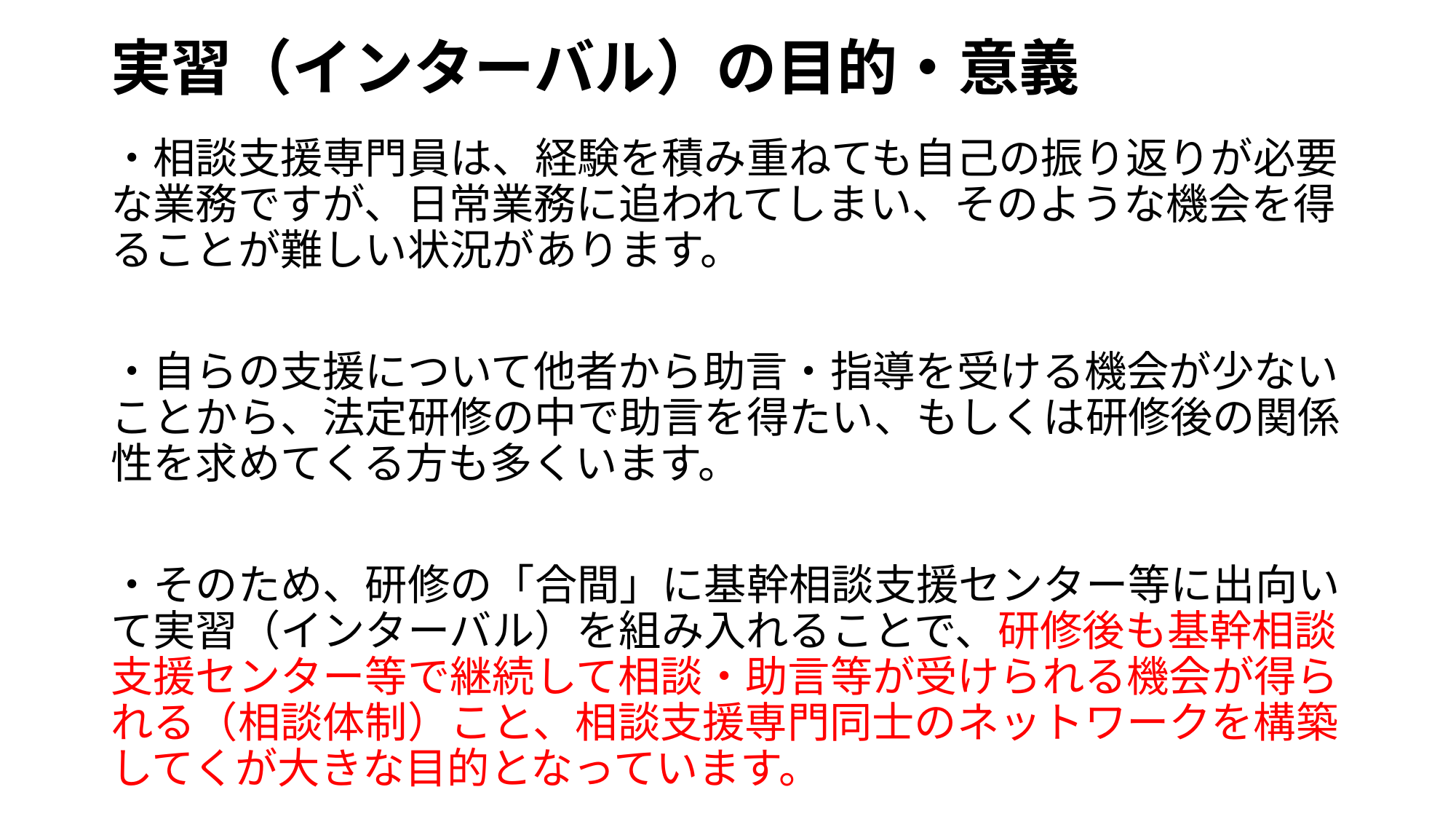

# 実習（インターバル）の目的・意義
・相談支援専門員は、経験を積み重ねても自己の振り返りが必要な業務ですが、日常業務に追われてしまい、そのような機会を得ることが難しい状況があります。

・自らの支援について他者から助言・指導を受ける機会が少ないことから、法定研修の中で助言を得たい、もしくは研修後の関係性を求めてくる方も多くいます。

・そのため、研修の「合間」に基幹相談支援センター等に出向いて実習（インターバル）を組み入れることで、研修後も基幹相談支援センター等で継続して相談・助言等が受けられる機会が得られる（相談体制）こと、相談支援専門同士のネットワークを構築してくが大きな目的となっています。